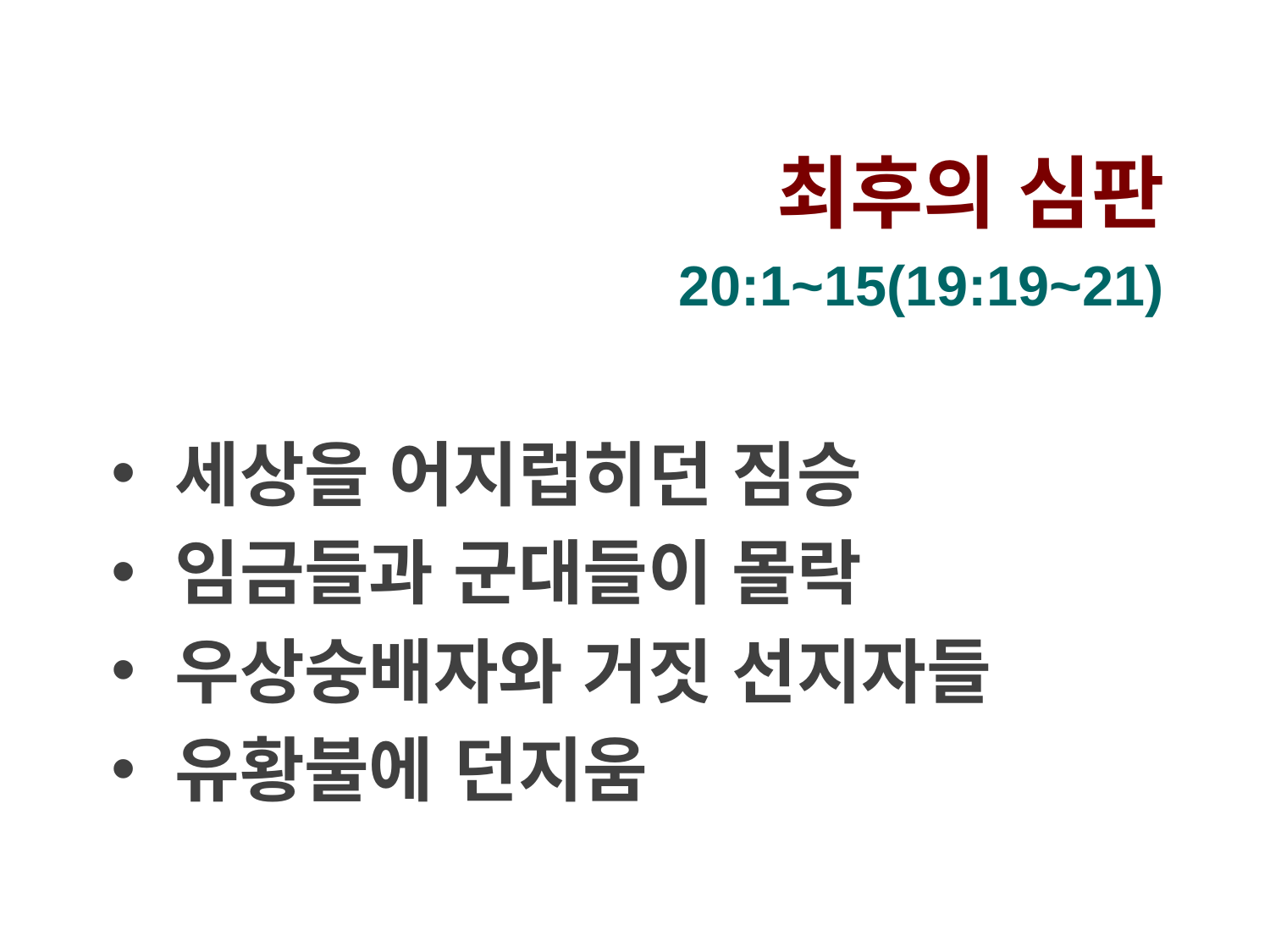

최후의 심판
20:1~15(19:19~21)

세상을 어지럽히던 짐승
임금들과 군대들이 몰락
우상숭배자와 거짓 선지자들
유황불에 던지움